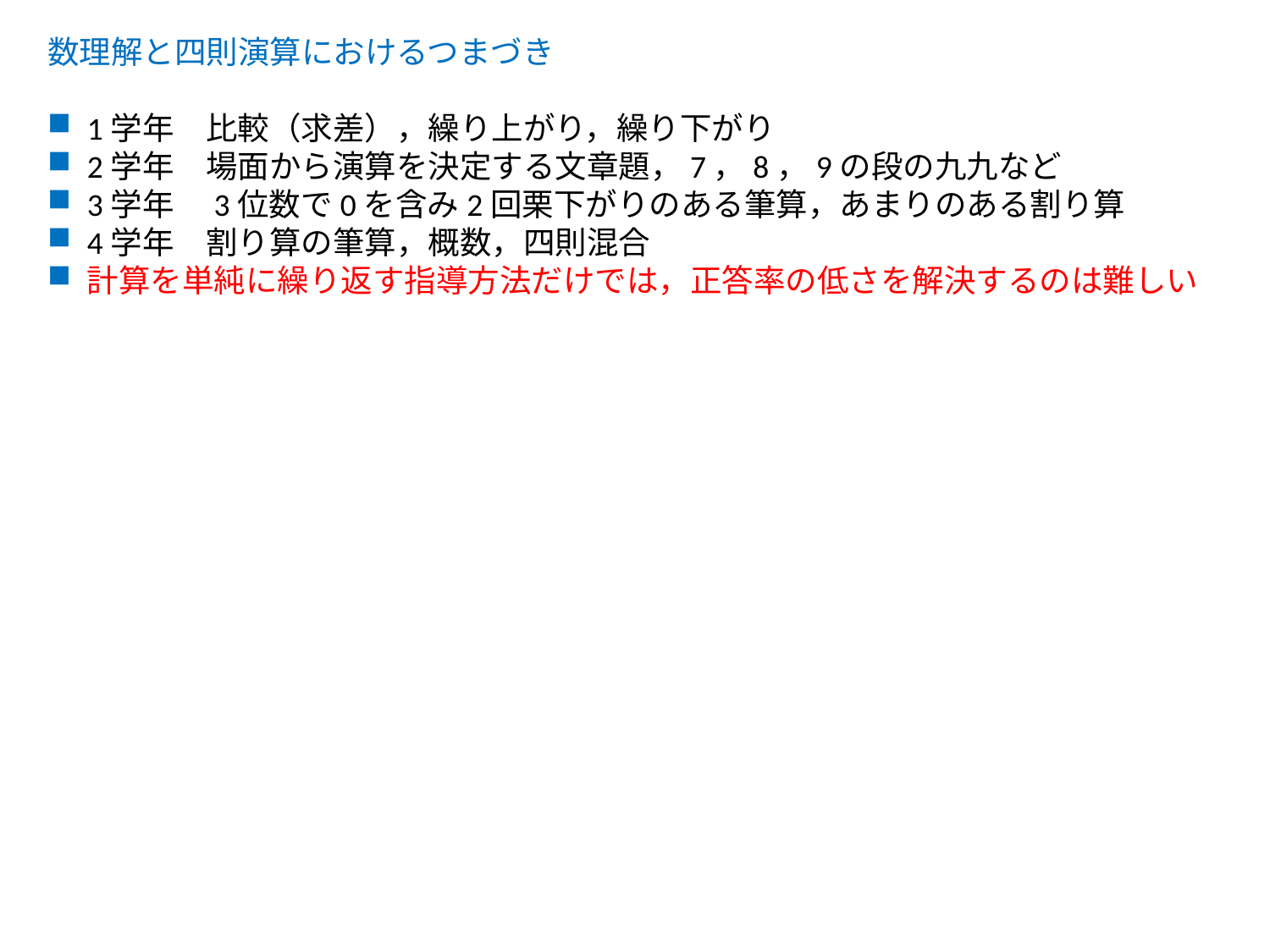

数理解と四則演算におけるつまづき

1学年　比較（求差），繰り上がり，繰り下がり
2学年　場面から演算を決定する文章題，7，8，9の段の九九など
3学年　3位数で0を含み2回栗下がりのある筆算，あまりのある割り算
4学年　割り算の筆算，概数，四則混合
計算を単純に繰り返す指導方法だけでは，正答率の低さを解決するのは難しい